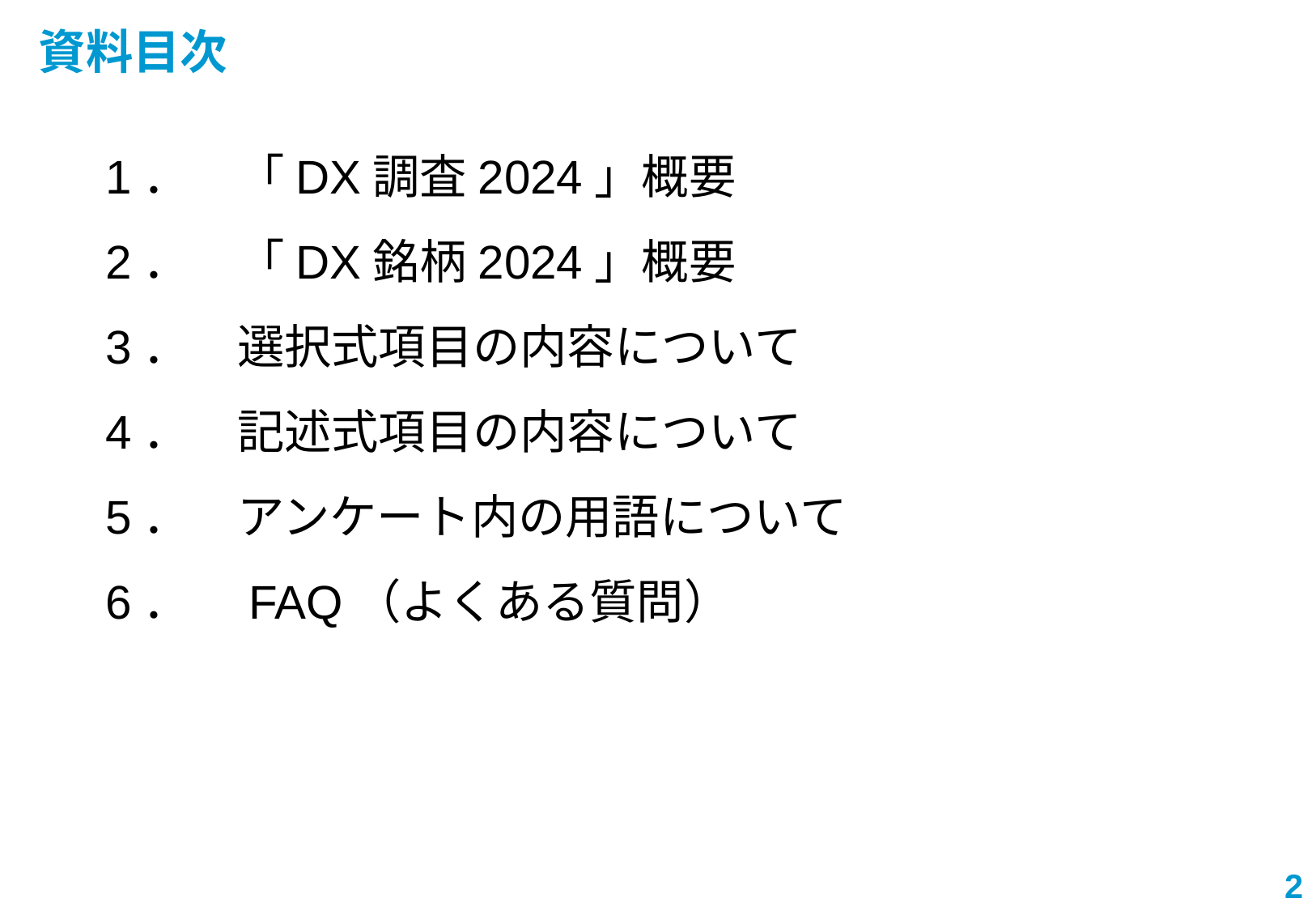

# 資料目次
1．　「DX調査2024」概要
2．　「DX銘柄2024」概要
3．　選択式項目の内容について
4．　記述式項目の内容について
5．　アンケート内の用語について
6．　FAQ（よくある質問）
2